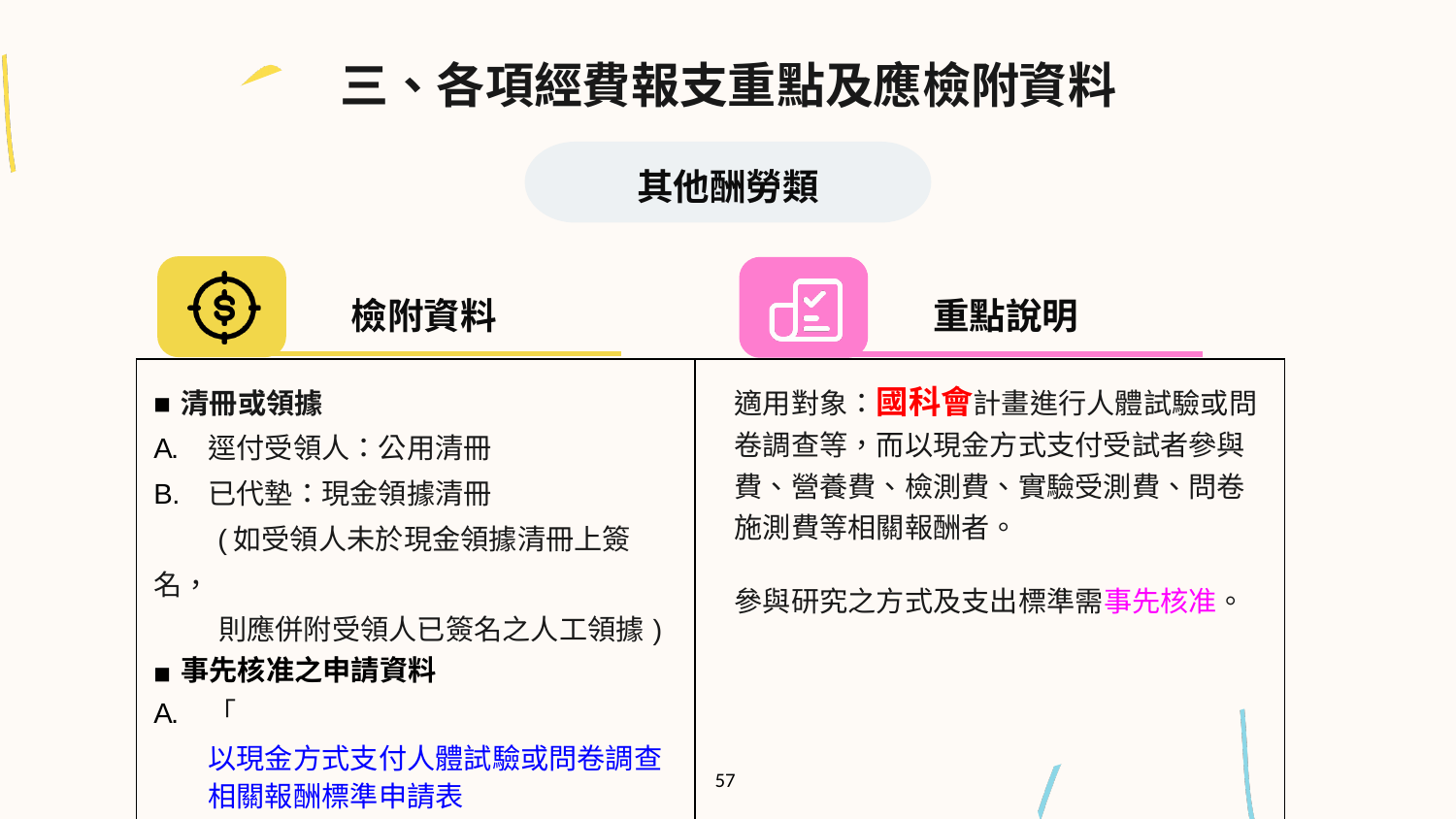

三、各項經費報支重點及應檢附資料

其他酬勞類

檢附資料
重點說明

| 清冊或領據 逕付受領人：公用清冊 已代墊：現金領據清冊 (如受領人未於現金領據清冊上簽名， 則應併附受領人已簽名之人工領據) 事先核准之申請資料 「以現金方式支付人體試驗或問卷調查相關報酬標準申請表」。 系(所)以上相關層級會議審議通過，或專案簽准在案者，檢附會議記錄或簽文。 | 適用對象：國科會計畫進行人體試驗或問卷調查等，而以現金方式支付受試者參與費、營養費、檢測費、實驗受測費、問卷施測費等相關報酬者。 參與研究之方式及支出標準需事先核准。 |
| --- | --- |

57